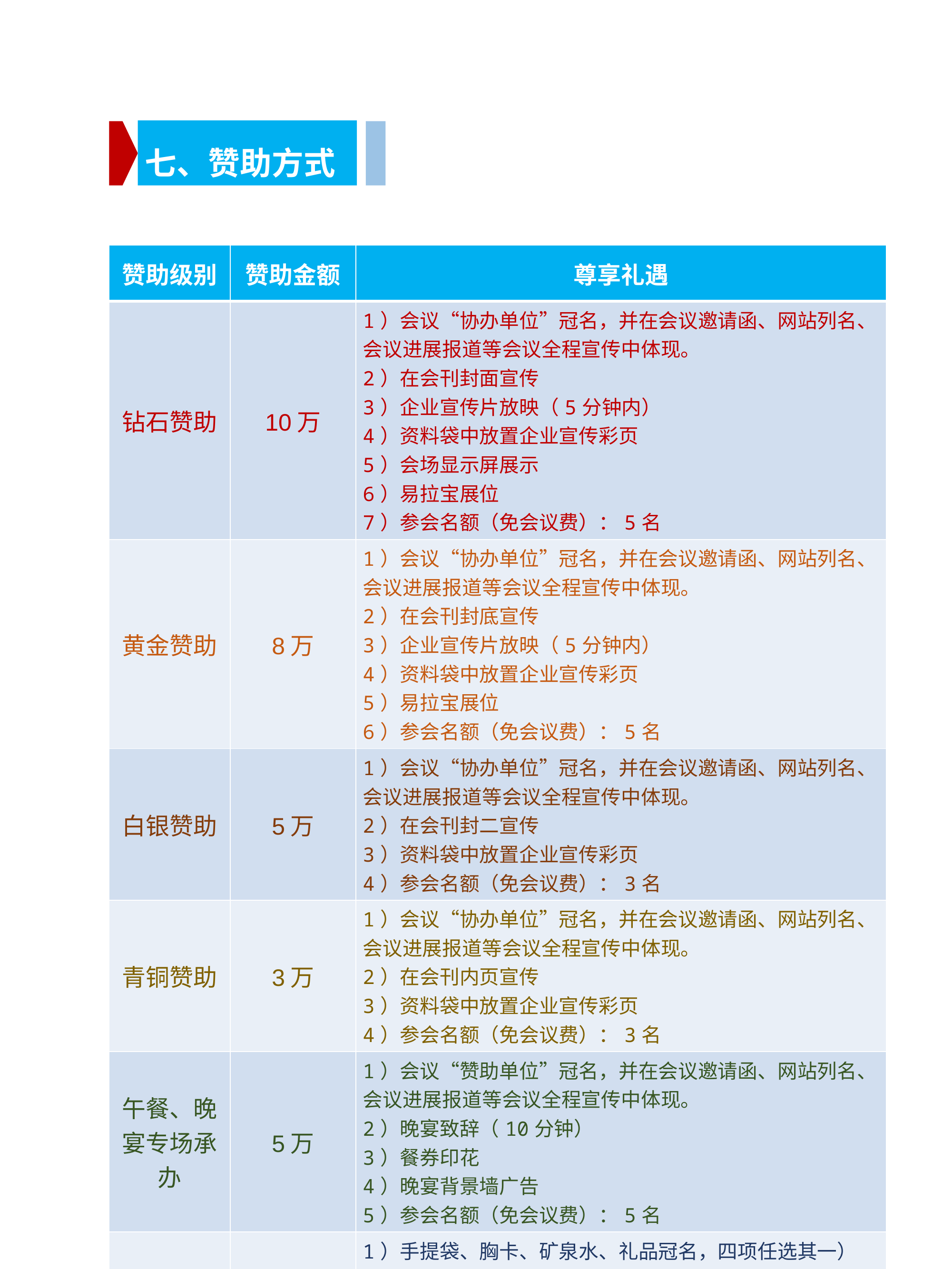

七、赞助方式

| 赞助级别 | 赞助金额 | 尊享礼遇 |
| --- | --- | --- |
| 钻石赞助 | 10万 | 1）会议“协办单位”冠名，并在会议邀请函、网站列名、会议进展报道等会议全程宣传中体现。 2）在会刊封面宣传 3）企业宣传片放映（5分钟内） 4）资料袋中放置企业宣传彩页 5）会场显示屏展示 6）易拉宝展位 7）参会名额（免会议费）：5名 |
| 黄金赞助 | 8万 | 1）会议“协办单位”冠名，并在会议邀请函、网站列名、会议进展报道等会议全程宣传中体现。 2）在会刊封底宣传 3）企业宣传片放映（5分钟内） 4）资料袋中放置企业宣传彩页 5）易拉宝展位 6）参会名额（免会议费）：5名 |
| 白银赞助 | 5万 | 1）会议“协办单位”冠名，并在会议邀请函、网站列名、会议进展报道等会议全程宣传中体现。 2）在会刊封二宣传 3）资料袋中放置企业宣传彩页 4）参会名额（免会议费）：3名 |
| 青铜赞助 | 3万 | 1）会议“协办单位”冠名，并在会议邀请函、网站列名、会议进展报道等会议全程宣传中体现。 2）在会刊内页宣传 3）资料袋中放置企业宣传彩页 4）参会名额（免会议费）：3名 |
| 午餐、晚宴专场承办 | 5万 | 1）会议“赞助单位”冠名，并在会议邀请函、网站列名、会议进展报道等会议全程宣传中体现。 2）晚宴致辞（10分钟） 3）餐券印花 4）晚宴背景墙广告 5）参会名额（免会议费）：5名 |
| 其它赞助 | 1万 | 1）手提袋、胸卡、矿泉水、礼品冠名，四项任选其一） 2）会议“赞助单位”列名，并在会议邀请函、网站列名 3）在会刊内页宣传 4）资料袋中放置企业宣传彩页 5）参会名额（免会议费）：2名 |